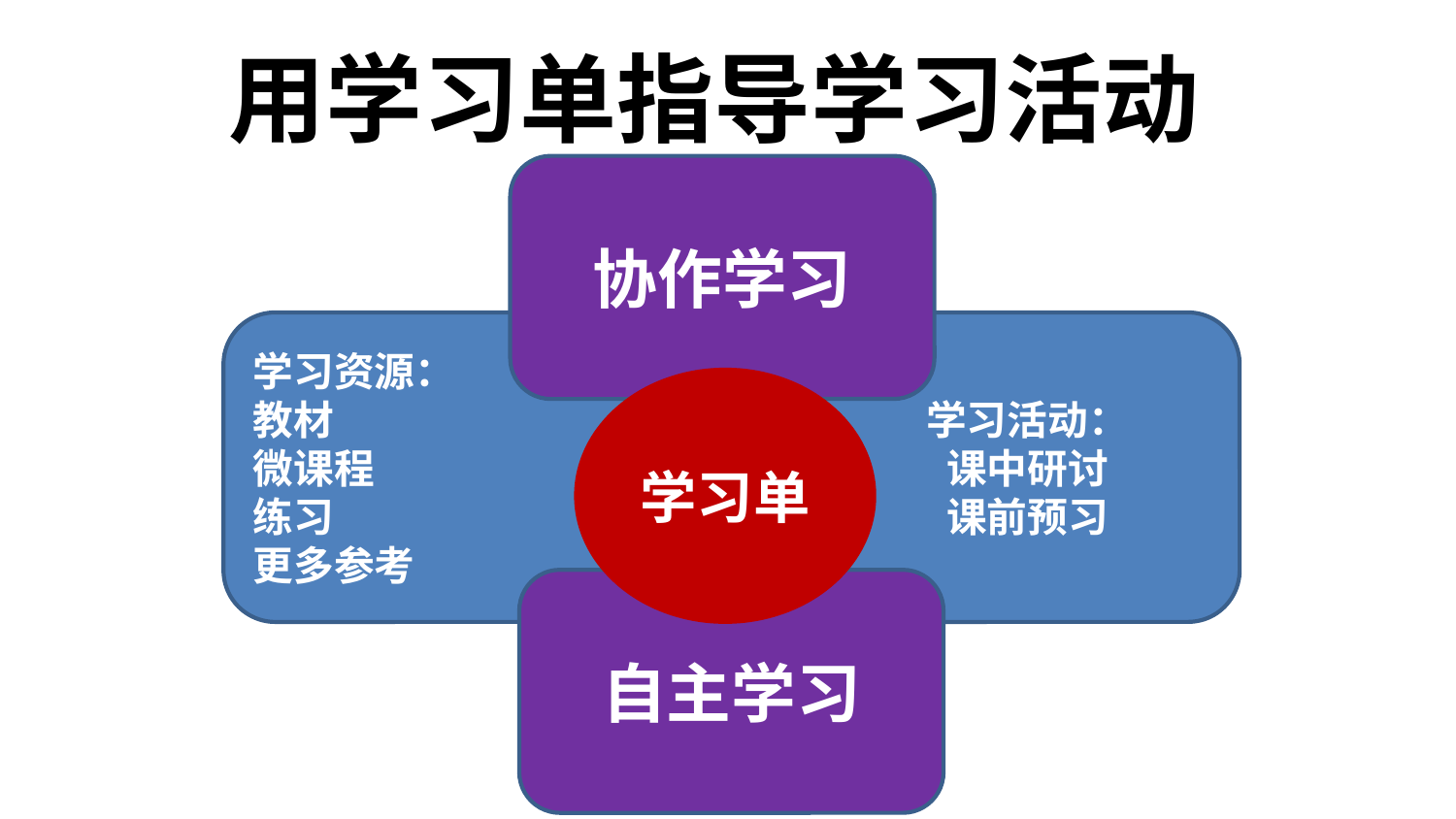

用学习单指导学习活动
协作学习
学习资源：
教材
微课程
练习
更多参考
学习活动：
课中研讨
课前预习
学习单
自主学习